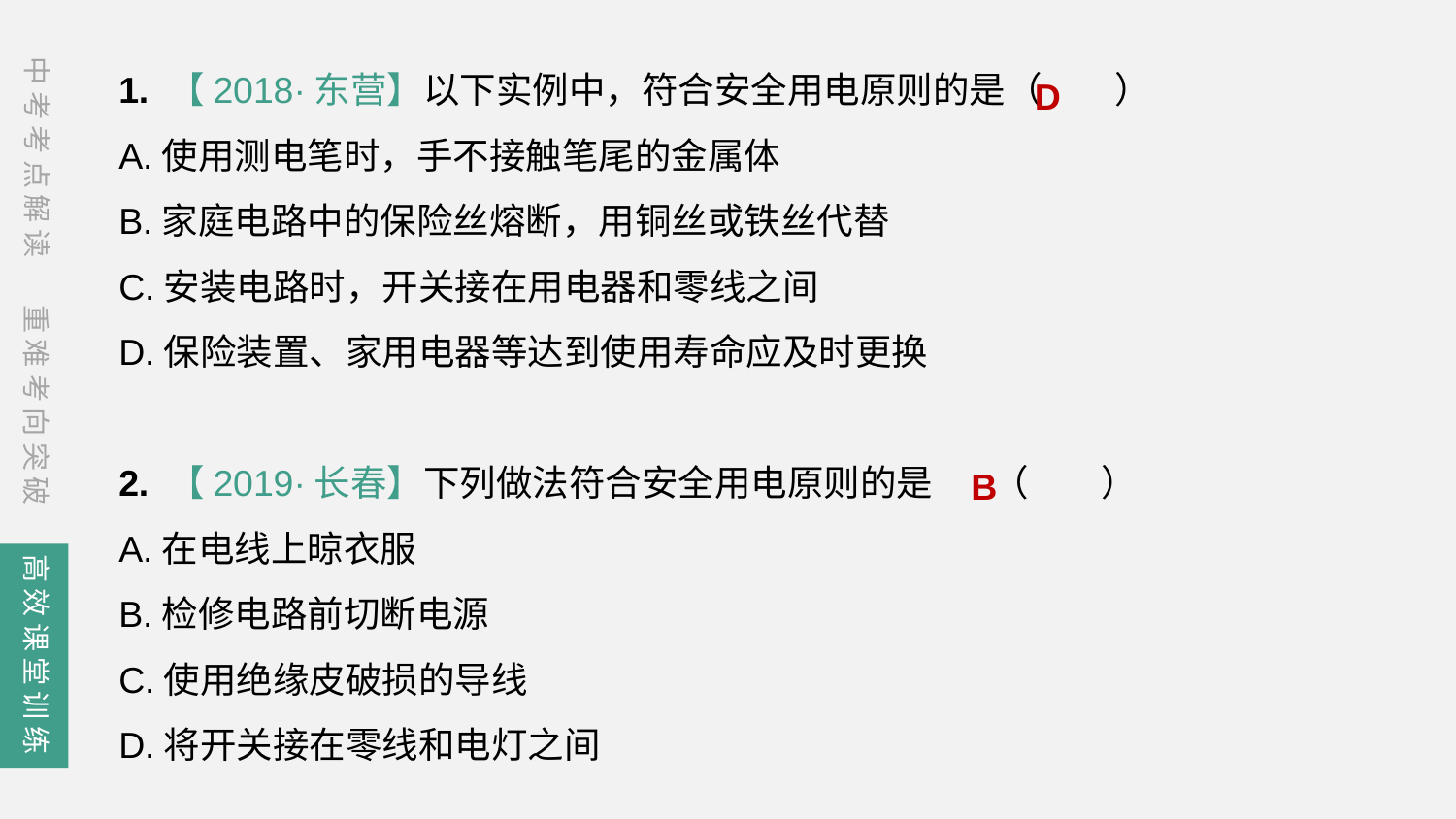

1. 【2018·东营】以下实例中，符合安全用电原则的是（　　）
A.使用测电笔时，手不接触笔尾的金属体
B.家庭电路中的保险丝熔断，用铜丝或铁丝代替
C.安装电路时，开关接在用电器和零线之间
D.保险装置、家用电器等达到使用寿命应及时更换

2. 【2019·长春】下列做法符合安全用电原则的是	（　　）
A.在电线上晾衣服
B.检修电路前切断电源
C.使用绝缘皮破损的导线
D.将开关接在零线和电灯之间
中考考点解读
D
重难考向突破
B
高效课堂训练